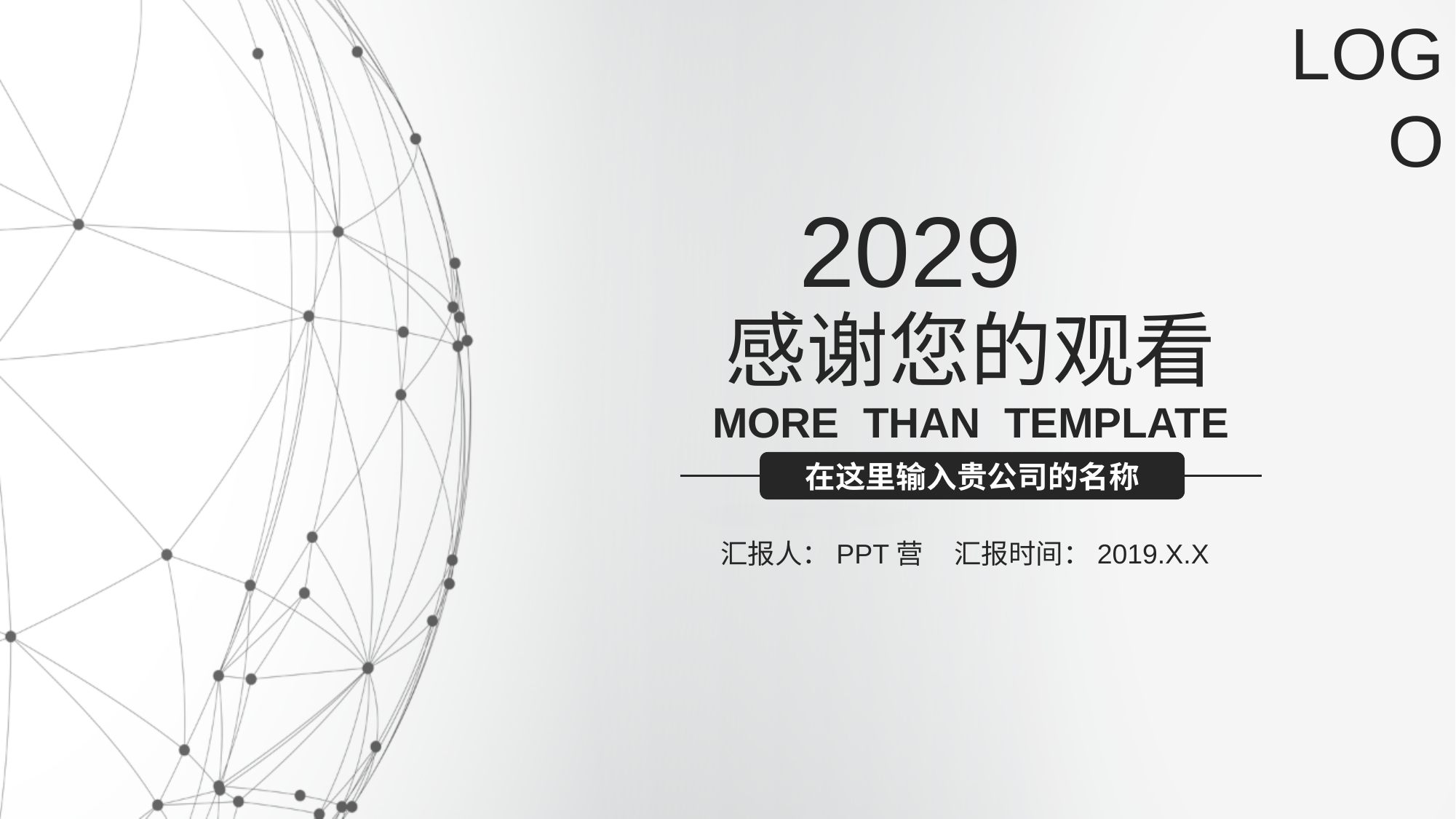

LOGO
2029
感谢您的观看
MORE  THAN  TEMPLATE
在这里输入贵公司的名称
汇报人：PPT营     汇报时间：2019.X.X